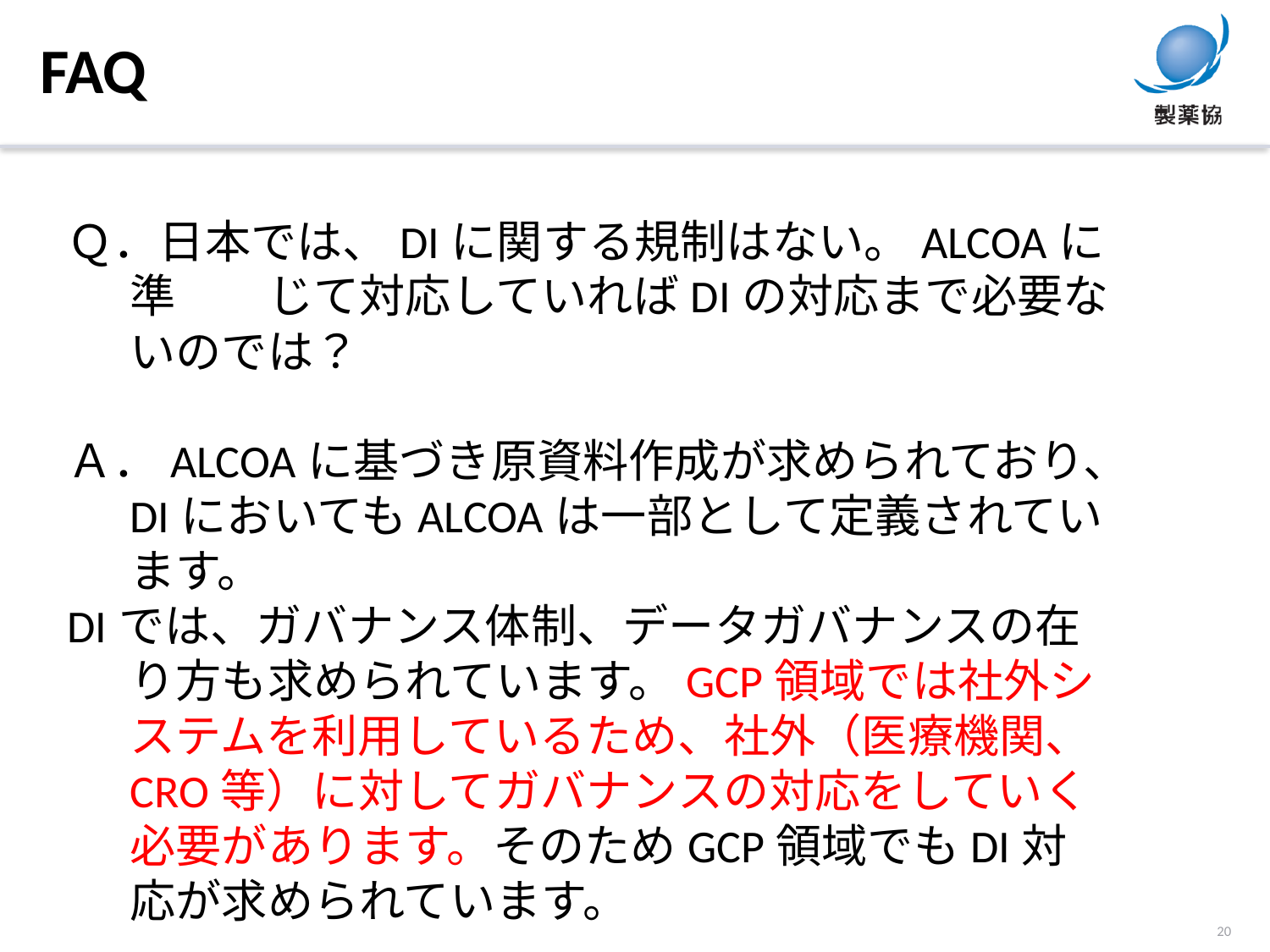

FAQ
Ｑ．日本では、DIに関する規制はない。ALCOAに準　　じて対応していればDIの対応まで必要ないのでは？

Ａ．ALCOAに基づき原資料作成が求められており、DIにおいてもALCOAは一部として定義されています。
DIでは、ガバナンス体制、データガバナンスの在り方も求められています。GCP領域では社外システムを利用しているため、社外（医療機関、CRO等）に対してガバナンスの対応をしていく必要があります。そのためGCP領域でもDI対応が求められています。

20